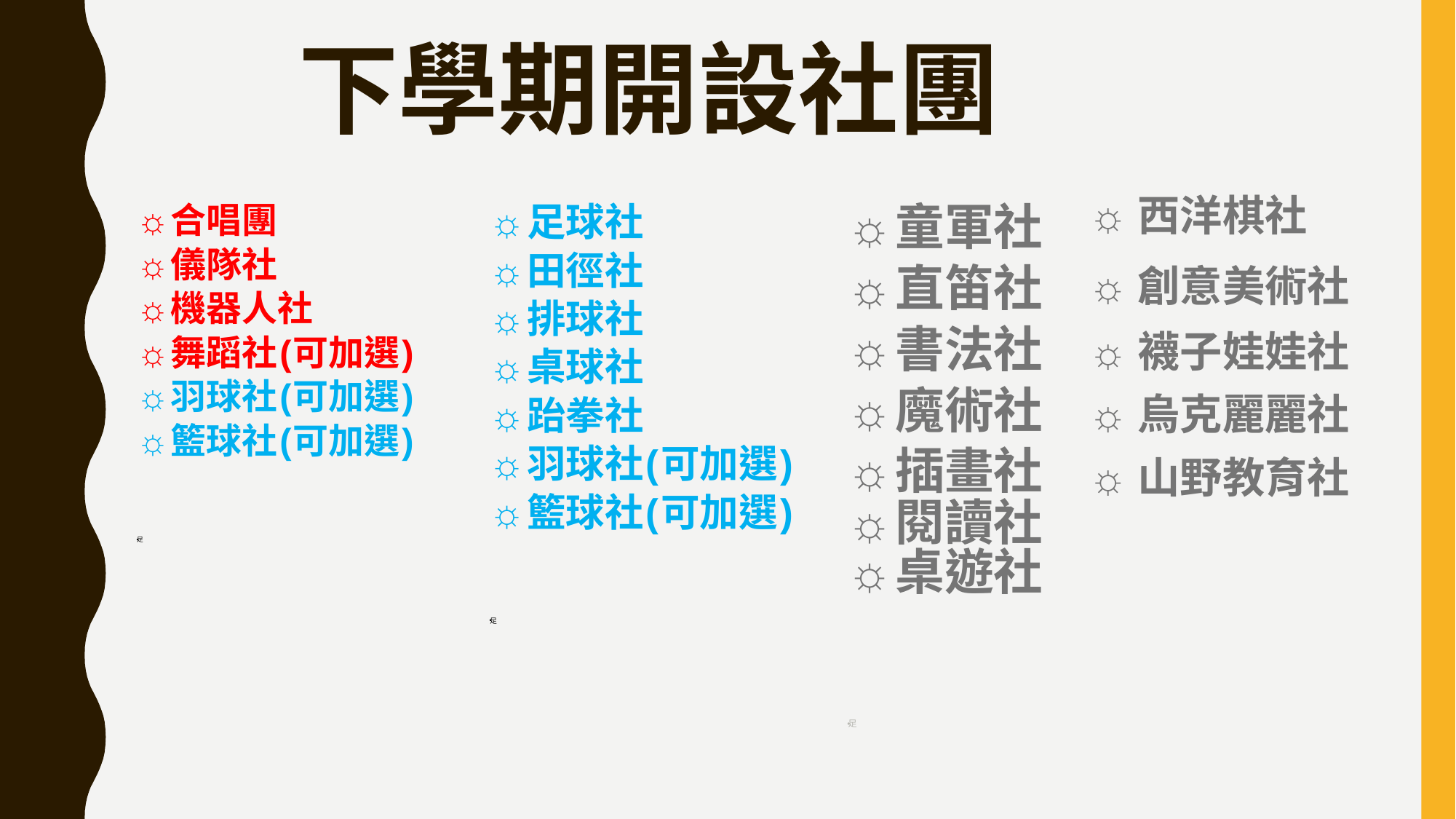

# 下學期開設社團
☼合唱團
☼儀隊社
☼機器人社
☼舞蹈社(可加選)
☼羽球社(可加選)
☼籃球社(可加選)

足
☼足球社
☼田徑社
☼排球社
☼桌球社
☼跆拳社
☼羽球社(可加選)
☼籃球社(可加選)

足
☼童軍社
☼直笛社
☼書法社
☼魔術社
☼插畫社
☼閱讀社
☼桌遊社

足
☼西洋棋社
☼創意美術社
☼襪子娃娃社
☼烏克麗麗社
☼山野教育社